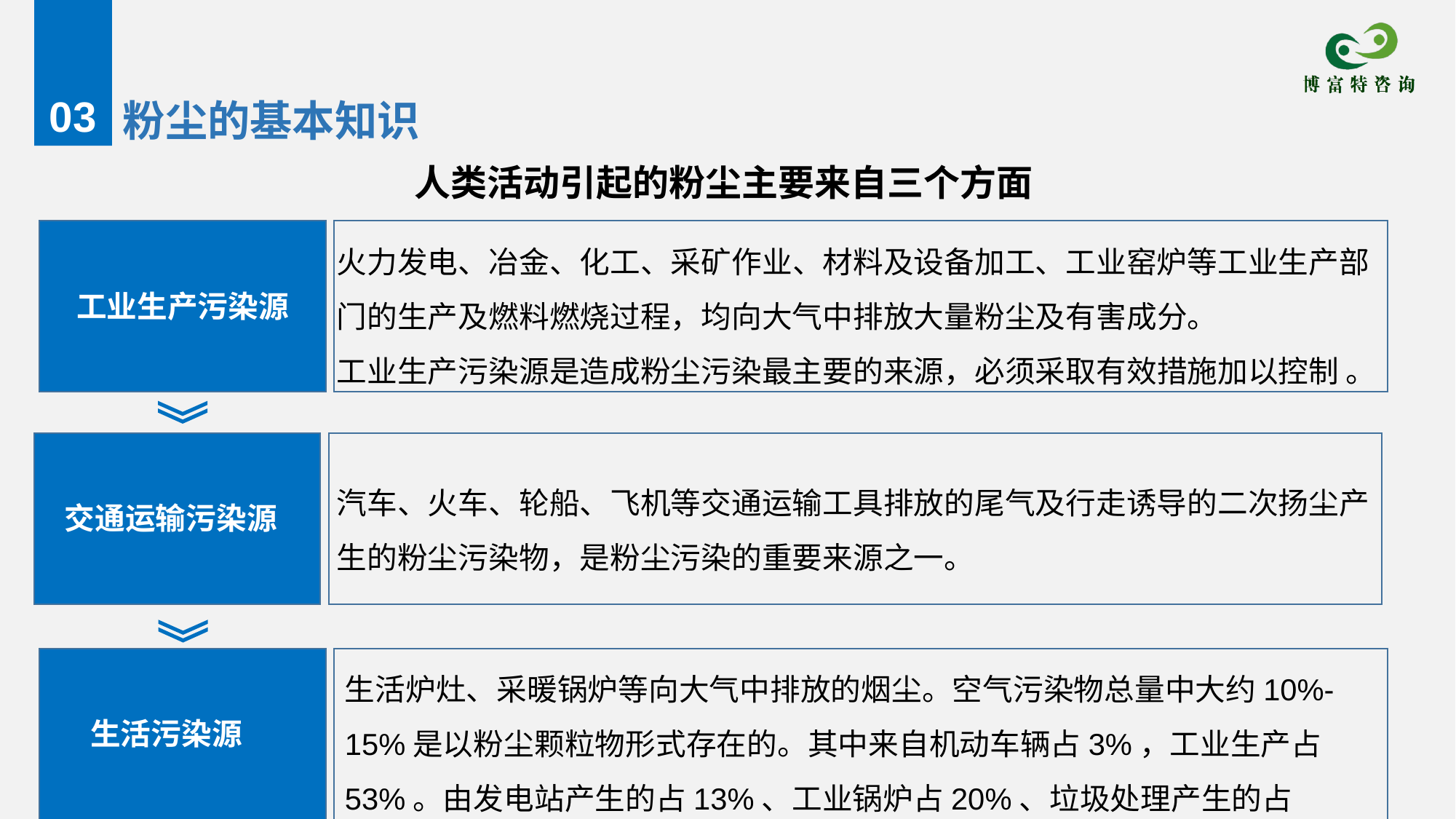

03
粉尘的基本知识
人类活动引起的粉尘主要来自三个方面
火力发电、冶金、化工、采矿作业、材料及设备加工、工业窑炉等工业生产部门的生产及燃料燃烧过程，均向大气中排放大量粉尘及有害成分。
工业生产污染源是造成粉尘污染最主要的来源，必须采取有效措施加以控制 。

工业生产污染源

汽车、火车、轮船、飞机等交通运输工具排放的尾气及行走诱导的二次扬尘产生的粉尘污染物，是粉尘污染的重要来源之一。
交通运输污染源

生活炉灶、采暖锅炉等向大气中排放的烟尘。空气污染物总量中大约10%-15%是以粉尘颗粒物形式存在的。其中来自机动车辆占3%，工业生产占53%。由发电站产生的占13%、工业锅炉占20%、垃圾处理产生的占9%。

生活污染源